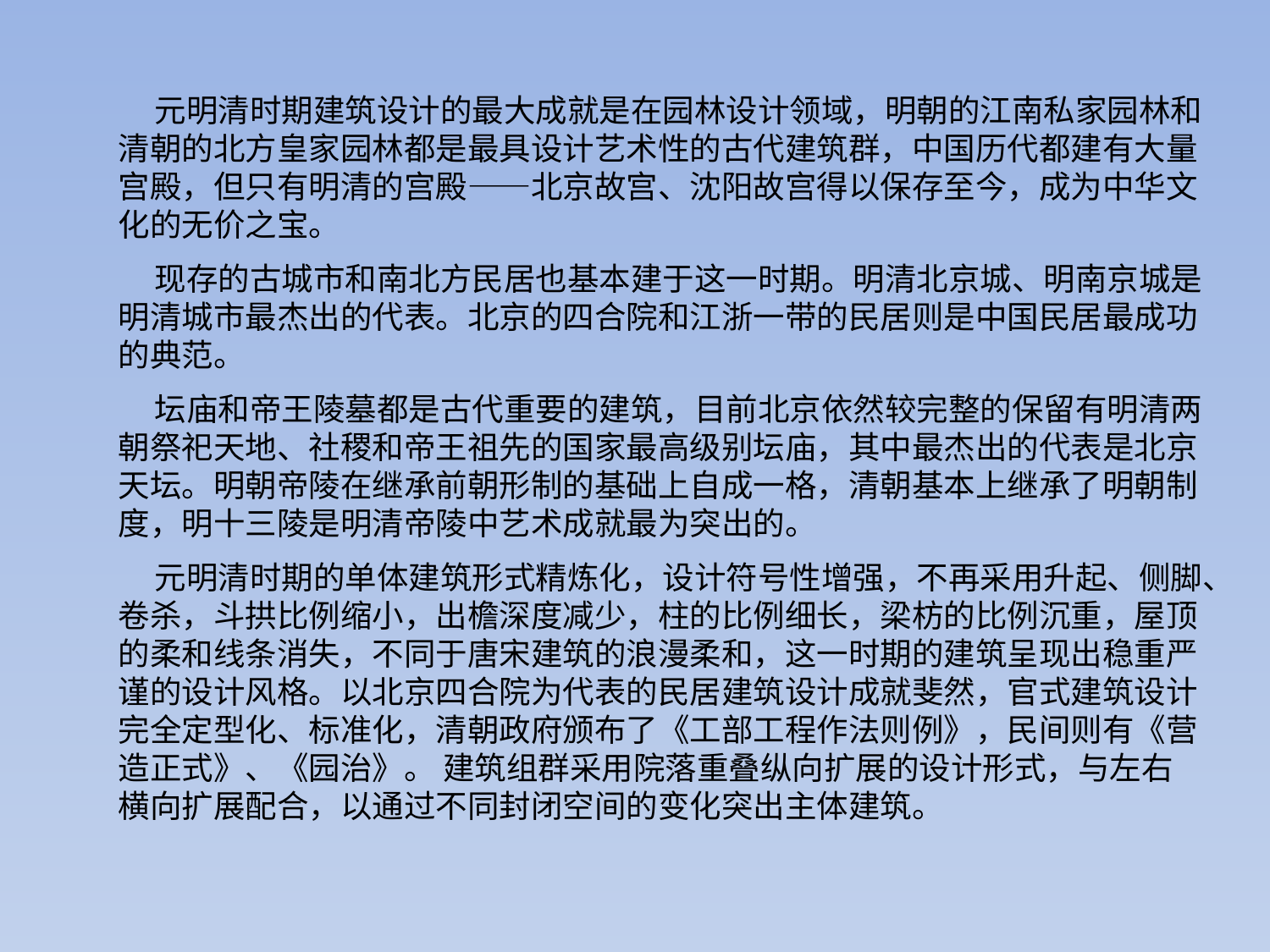

元明清时期建筑设计的最大成就是在园林设计领域，明朝的江南私家园林和清朝的北方皇家园林都是最具设计艺术性的古代建筑群，中国历代都建有大量宫殿，但只有明清的宫殿——北京故宫、沈阳故宫得以保存至今，成为中华文化的无价之宝。
    现存的古城市和南北方民居也基本建于这一时期。明清北京城、明南京城是明清城市最杰出的代表。北京的四合院和江浙一带的民居则是中国民居最成功的典范。
    坛庙和帝王陵墓都是古代重要的建筑，目前北京依然较完整的保留有明清两朝祭祀天地、社稷和帝王祖先的国家最高级别坛庙，其中最杰出的代表是北京天坛。明朝帝陵在继承前朝形制的基础上自成一格，清朝基本上继承了明朝制度，明十三陵是明清帝陵中艺术成就最为突出的。
    元明清时期的单体建筑形式精炼化，设计符号性增强，不再采用升起、侧脚、卷杀，斗拱比例缩小，出檐深度减少，柱的比例细长，梁枋的比例沉重，屋顶的柔和线条消失，不同于唐宋建筑的浪漫柔和，这一时期的建筑呈现出稳重严谨的设计风格。以北京四合院为代表的民居建筑设计成就斐然，官式建筑设计完全定型化、标准化，清朝政府颁布了《工部工程作法则例》，民间则有《营造正式》、《园治》。 建筑组群采用院落重叠纵向扩展的设计形式，与左右横向扩展配合，以通过不同封闭空间的变化突出主体建筑。